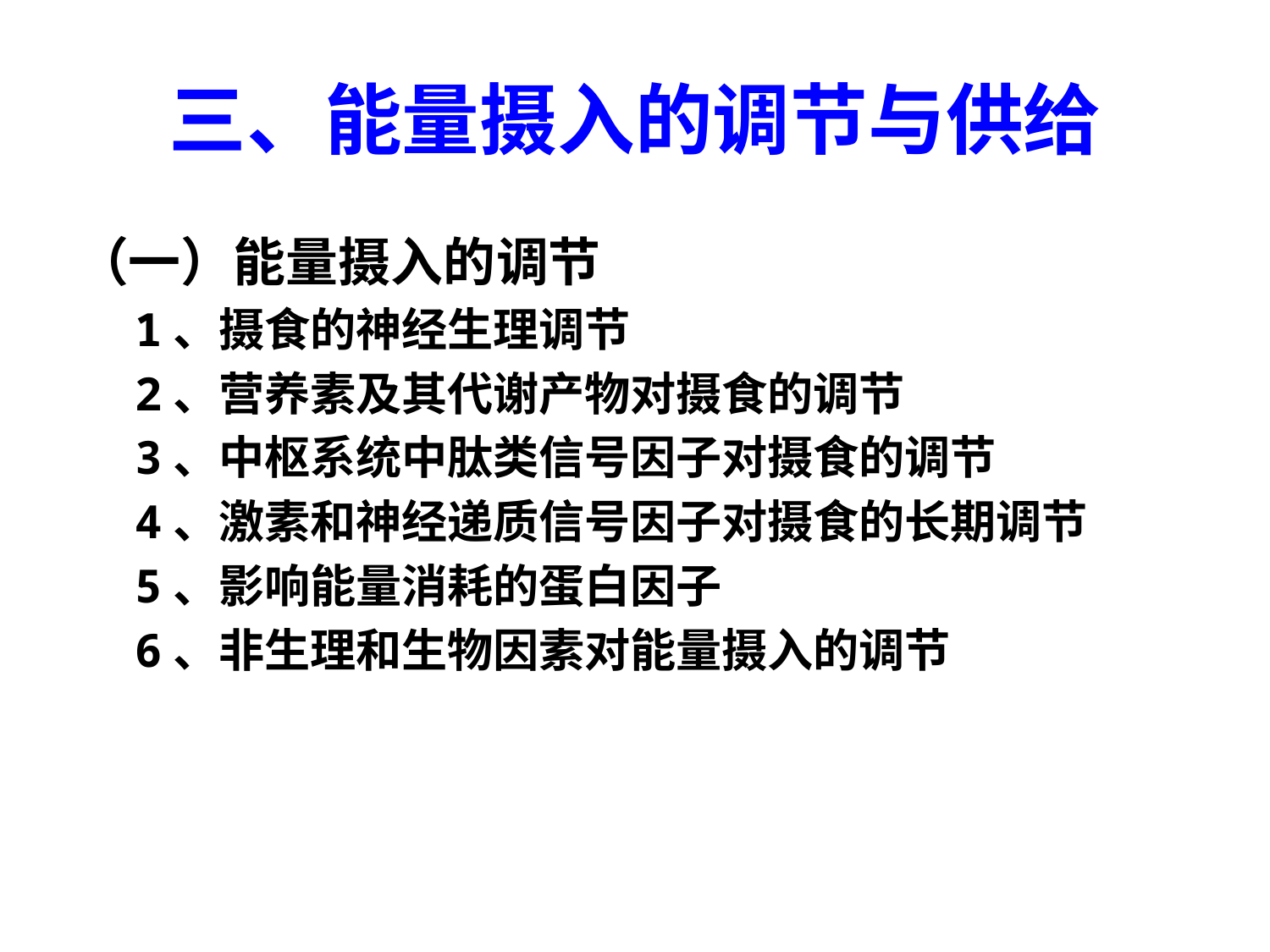

# 三、能量摄入的调节与供给
（一）能量摄入的调节
1、摄食的神经生理调节
2、营养素及其代谢产物对摄食的调节
3、中枢系统中肽类信号因子对摄食的调节
4、激素和神经递质信号因子对摄食的长期调节
5、影响能量消耗的蛋白因子
6、非生理和生物因素对能量摄入的调节